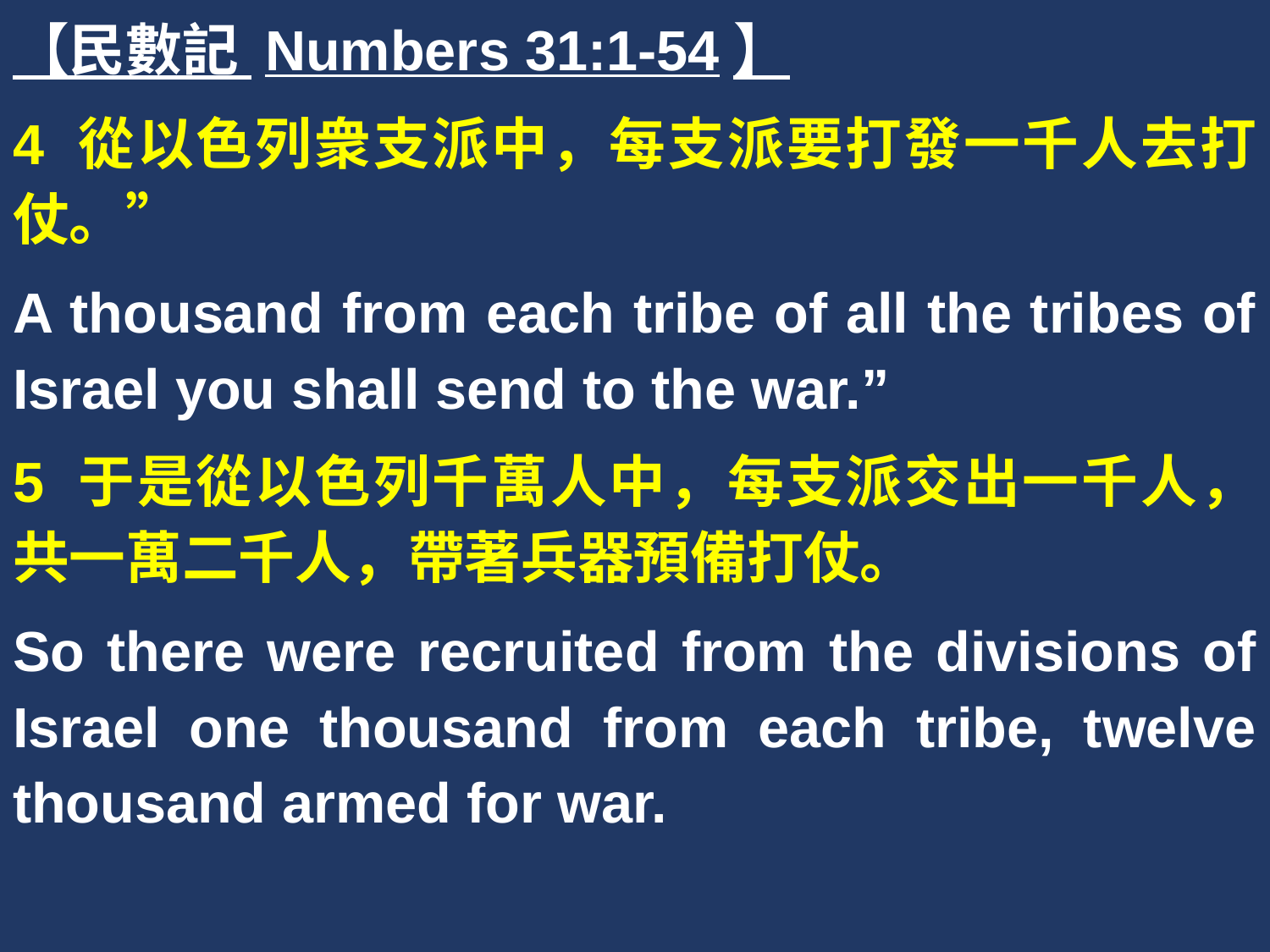

【民數記 Numbers 31:1-54】
4 從以色列衆支派中，每支派要打發一千人去打仗。”
A thousand from each tribe of all the tribes of Israel you shall send to the war.”
5 于是從以色列千萬人中，每支派交出一千人，共一萬二千人，帶著兵器預備打仗。
So there were recruited from the divisions of Israel one thousand from each tribe, twelve thousand armed for war.